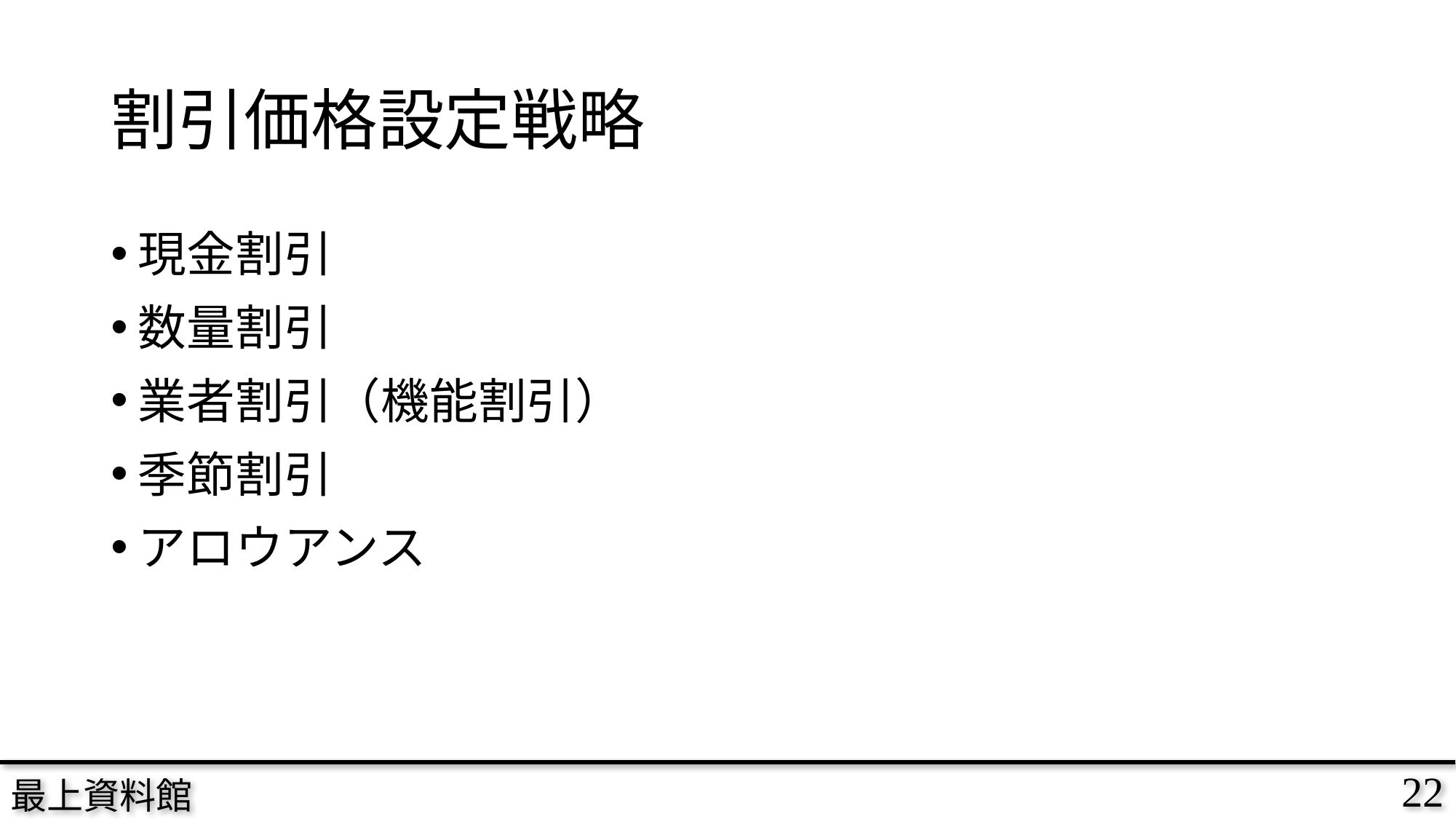

# 割引価格設定戦略
現金割引
数量割引
業者割引（機能割引）
季節割引
アロウアンス